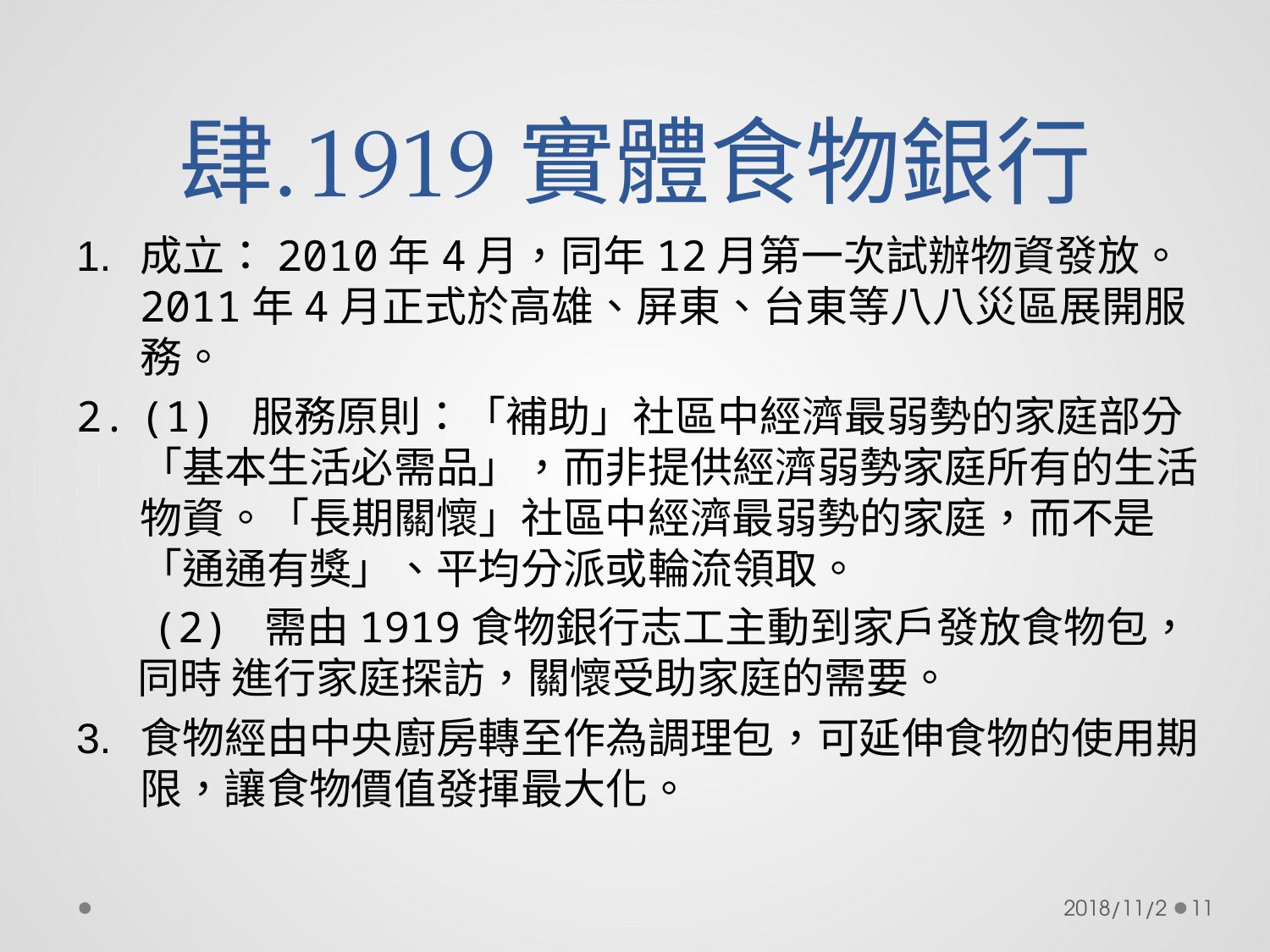

# 1919實體食物銀行
成立：2010年4月，同年12月第一次試辦物資發放。2011年4月正式於高雄、屏東、台東等八八災區展開服務。
(1) 服務原則：「補助」社區中經濟最弱勢的家庭部分「基本生活必需品」，而非提供經濟弱勢家庭所有的生活物資。「長期關懷」社區中經濟最弱勢的家庭，而不是「通通有獎」、平均分派或輪流領取。
   (2) 需由1919食物銀行志工主動到家戶發放食物包，同時 進行家庭探訪，關懷受助家庭的需要。
食物經由中央廚房轉至作為調理包，可延伸食物的使用期限，讓食物價值發揮最大化。
2018/11/2
11